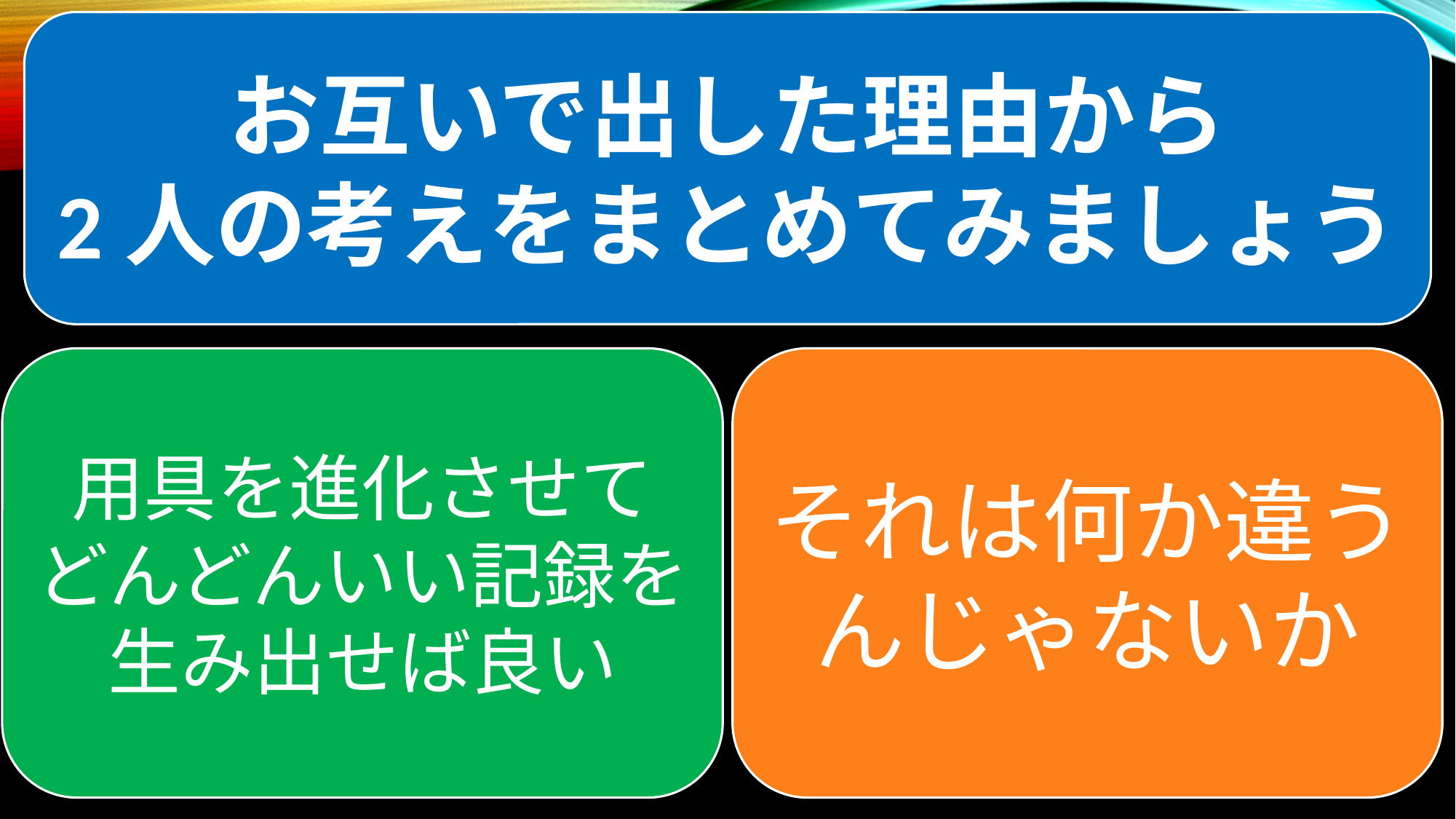

お互いで出した理由から
2人の考えをまとめてみましょう
用具を進化させて
どんどんいい記録を
生み出せば良い
それは何か違うんじゃないか